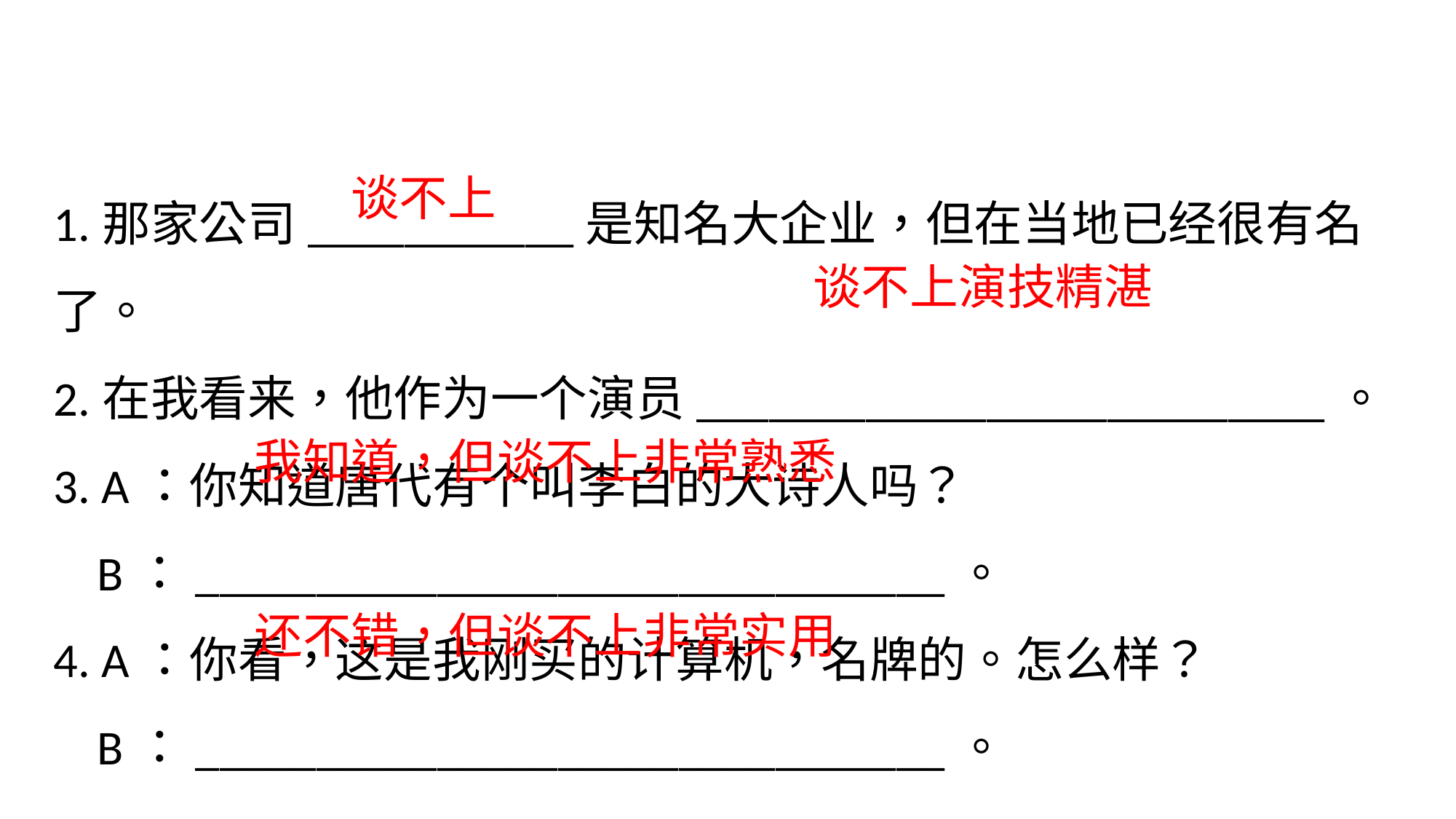

1.那家公司___________是知名大企业，但在当地已经很有名了。
2.在我看来，他作为一个演员__________________________。
3. A：你知道唐代有个叫李白的大诗人吗？
    B：_______________________________。
4. A：你看，这是我刚买的计算机，名牌的。怎么样？
    B：_______________________________。
谈不上
谈不上演技精湛
我知道，但谈不上非常熟悉
还不错，但谈不上非常实用